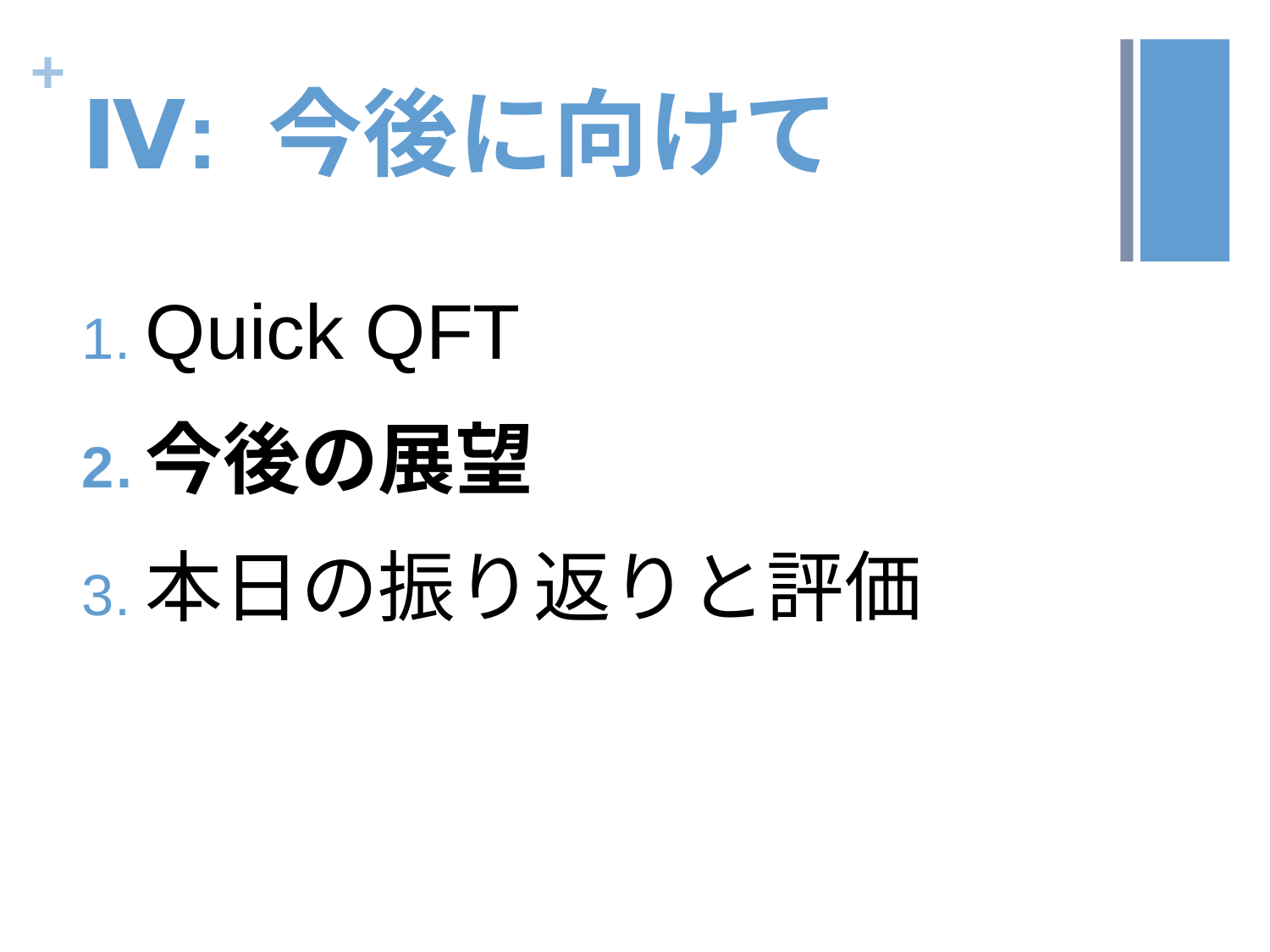

# Ⅳ: 今後に向けて
Quick QFT
今後の展望
本日の振り返りと評価